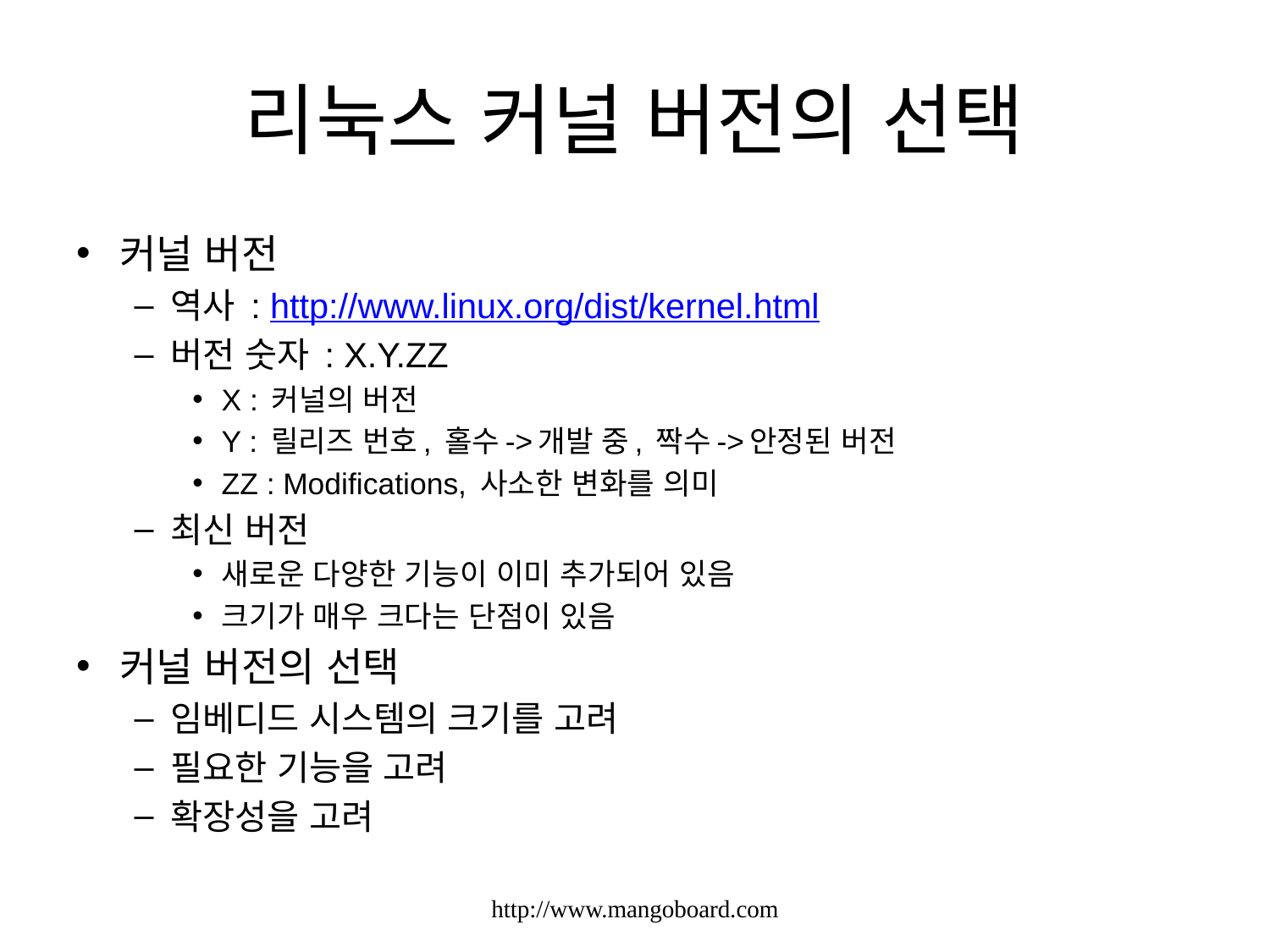

# 리눅스 커널 버전의 선택
커널 버전
역사 : http://www.linux.org/dist/kernel.html
버전 숫자 : X.Y.ZZ
X : 커널의 버전
Y : 릴리즈 번호, 홀수->개발 중, 짝수->안정된 버전
ZZ : Modifications, 사소한 변화를 의미
최신 버전
새로운 다양한 기능이 이미 추가되어 있음
크기가 매우 크다는 단점이 있음
커널 버전의 선택
임베디드 시스템의 크기를 고려
필요한 기능을 고려
확장성을 고려
http://www.mangoboard.com